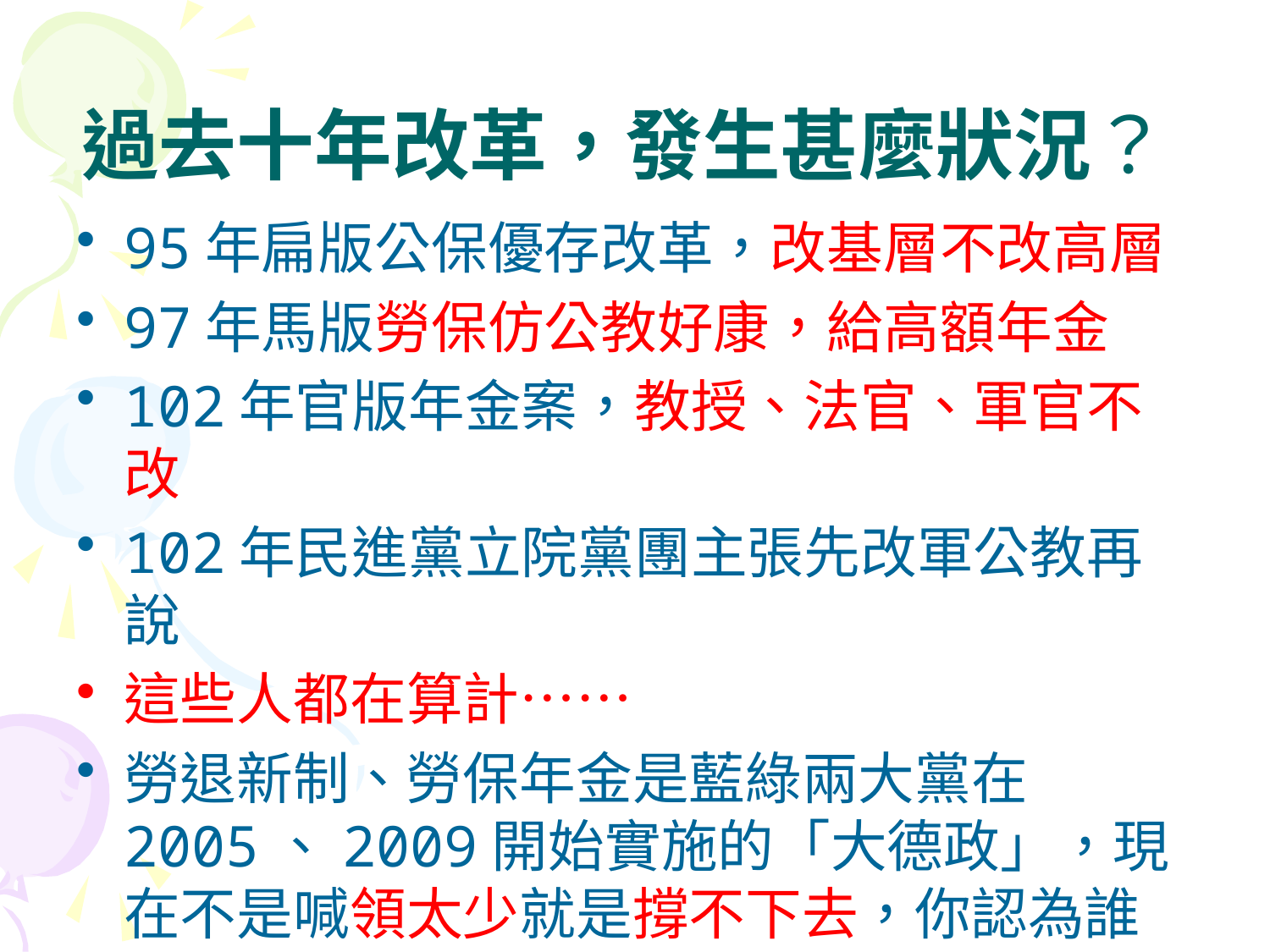

# 過去十年改革，發生甚麼狀況？
95年扁版公保優存改革，改基層不改高層
97年馬版勞保仿公教好康，給高額年金
102年官版年金案，教授、法官、軍官不改
102年民進黨立院黨團主張先改軍公教再說
這些人都在算計……
勞退新制、勞保年金是藍綠兩大黨在2005、2009開始實施的「大德政」，現在不是喊領太少就是撐不下去，你認為誰該先道歉？